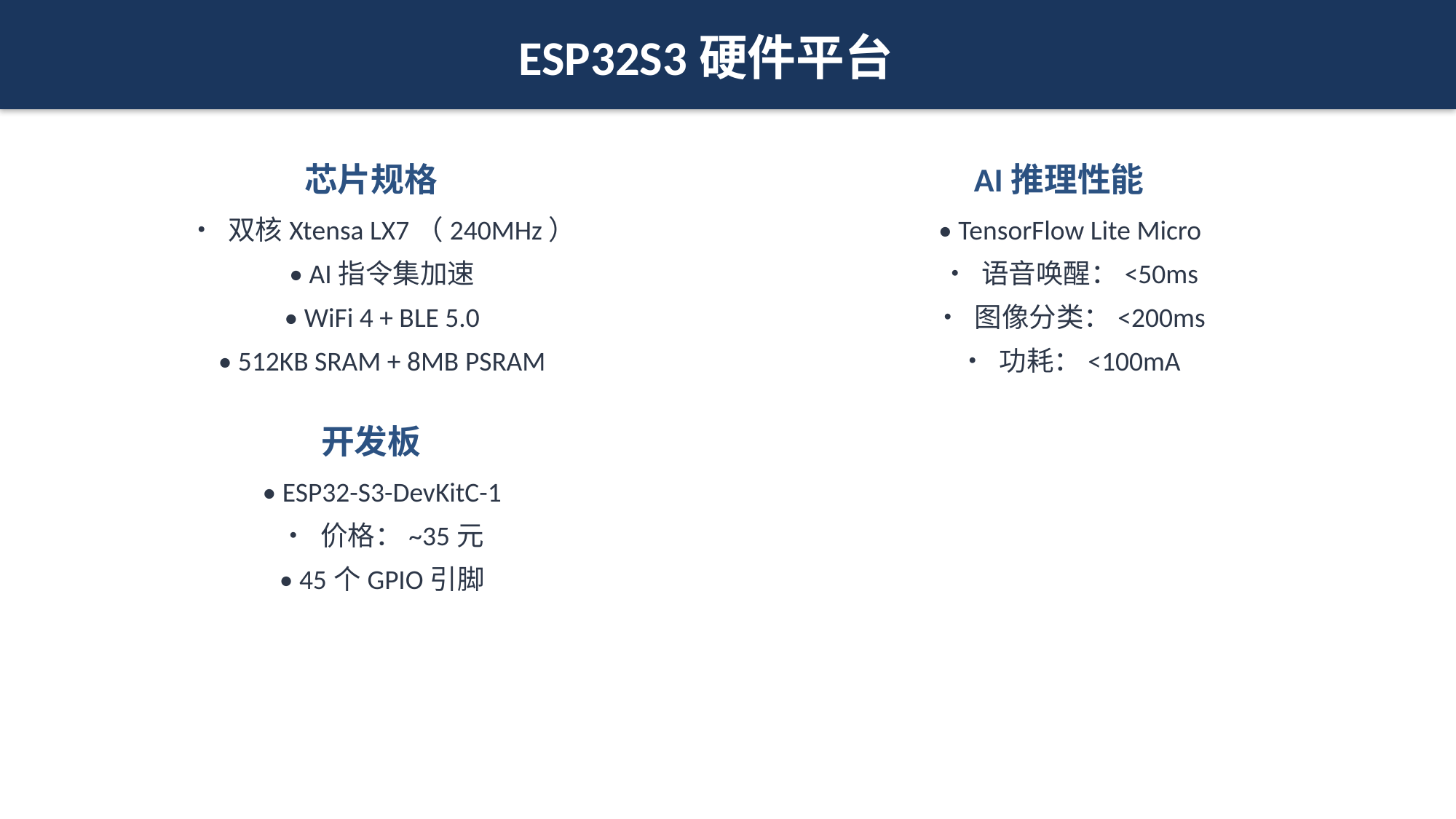

ESP32S3硬件平台
芯片规格
AI推理性能
• 双核Xtensa LX7（240MHz）
• TensorFlow Lite Micro
• AI指令集加速
• 语音唤醒：<50ms
• WiFi 4 + BLE 5.0
• 图像分类：<200ms
• 512KB SRAM + 8MB PSRAM
• 功耗：<100mA
开发板
• ESP32-S3-DevKitC-1
• 价格：~35元
• 45个GPIO引脚